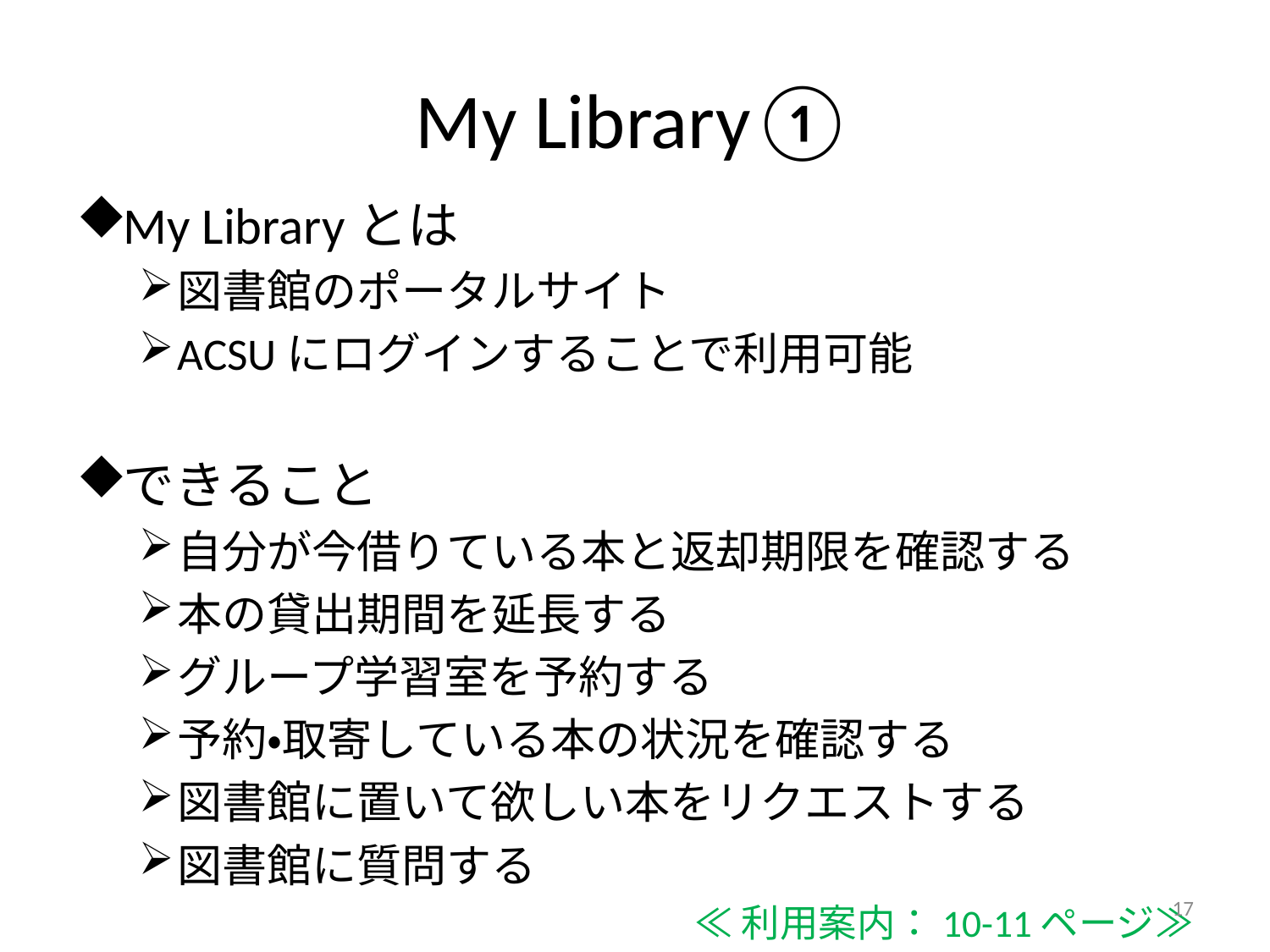

# My Library①
My Libraryとは
図書館のポータルサイト
ACSUにログインすることで利用可能

できること
自分が今借りている本と返却期限を確認する
本の貸出期間を延長する
グループ学習室を予約する
予約・取寄している本の状況を確認する
図書館に置いて欲しい本をリクエストする
図書館に質問する
≪利用案内：10-11ページ≫
17